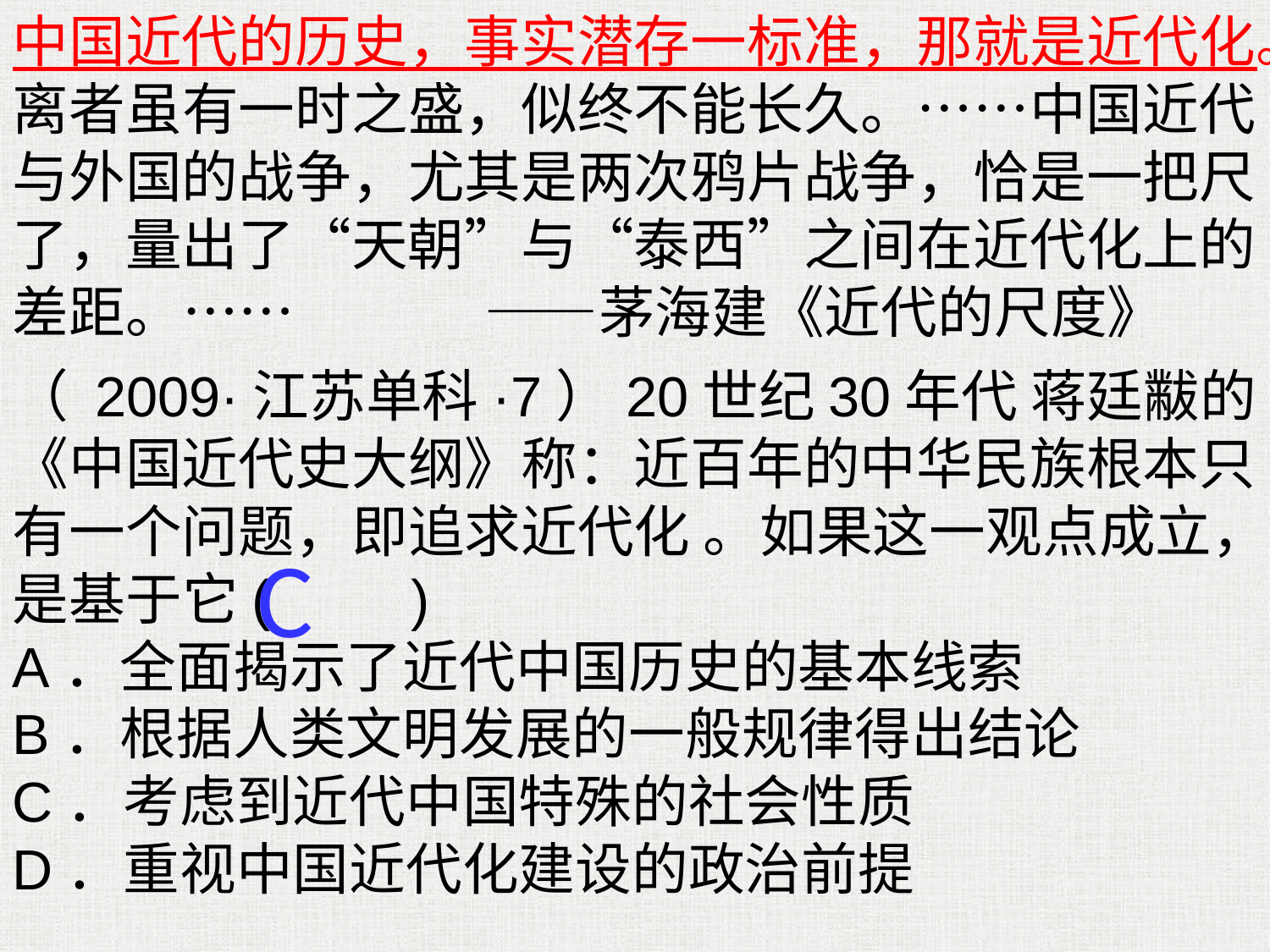

中国近代的历史，事实潜存一标准，那就是近代化。离者虽有一时之盛，似终不能长久。……中国近代与外国的战争，尤其是两次鸦片战争，恰是一把尺了，量出了“天朝”与“泰西”之间在近代化上的差距。……               ——茅海建《近代的尺度》
（ 2009·江苏单科·7）20世纪30年代 蒋廷黻的《中国近代史大纲》称：近百年的中华民族根本只有一个问题，即追求近代化 。如果这一观点成立，是基于它(　　)
A．全面揭示了近代中国历史的基本线索
B．根据人类文明发展的一般规律得出结论
C．考虑到近代中国特殊的社会性质
D．重视中国近代化建设的政治前提

C